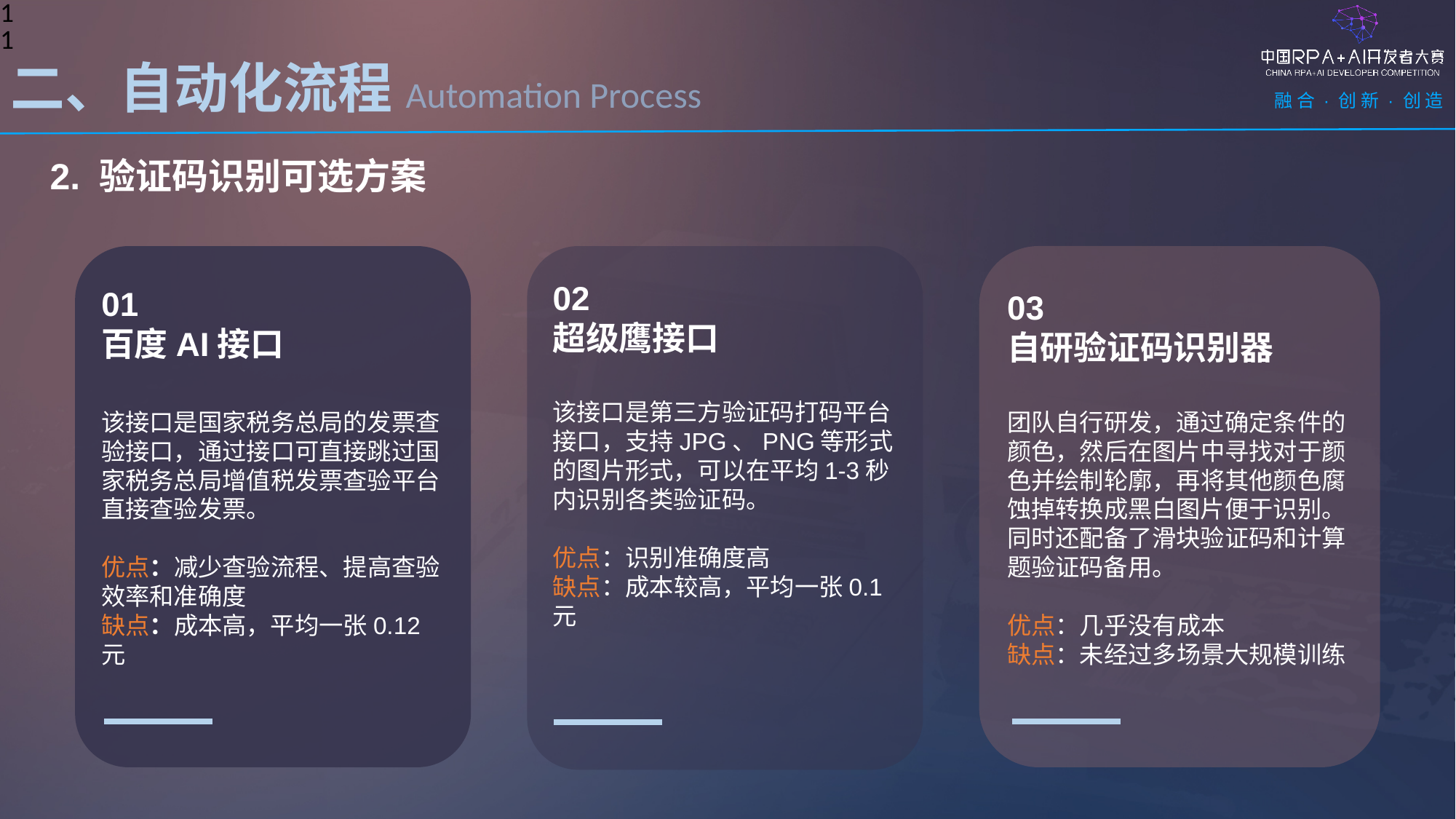

11
二、自动化流程Automation Process
2. 验证码识别可选方案
01
百度AI接口

该接口是国家税务总局的发票查验接口，通过接口可直接跳过国家税务总局增值税发票查验平台直接查验发票。

优点：减少查验流程、提高查验效率和准确度
缺点：成本高，平均一张0.12元

02
超级鹰接口

该接口是第三方验证码打码平台接口，支持JPG、PNG等形式的图片形式，可以在平均1-3秒内识别各类验证码。

优点：识别准确度高
缺点：成本较高，平均一张0.1元

03
自研验证码识别器

团队自行研发，通过确定条件的颜色，然后在图片中寻找对于颜色并绘制轮廓，再将其他颜色腐蚀掉转换成黑白图片便于识别。同时还配备了滑块验证码和计算题验证码备用。

优点：几乎没有成本
缺点：未经过多场景大规模训练